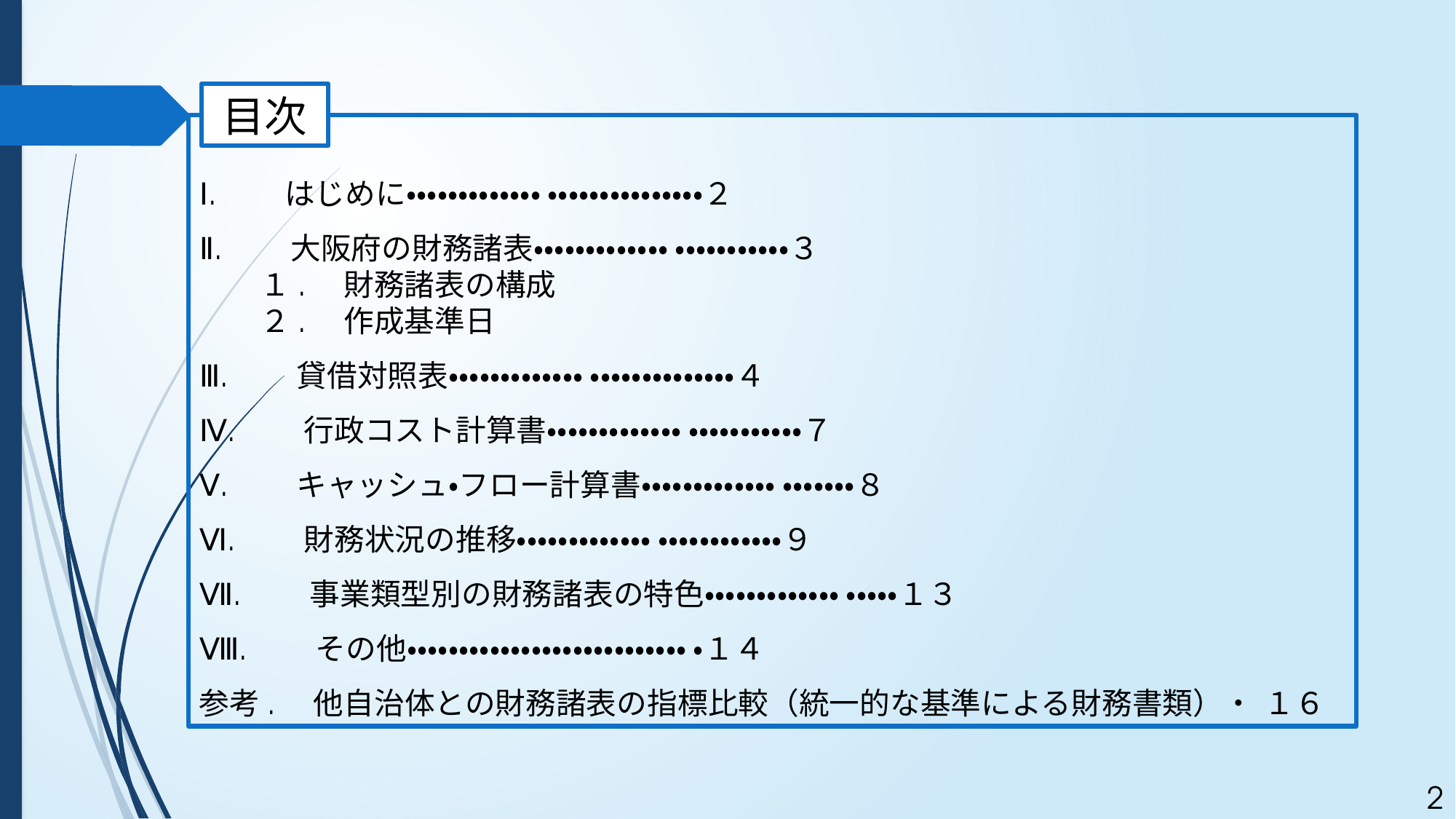

目次

Ⅰ.　　はじめに・・・・・・・・・・・・・ ・・・・・・・・・・・・・・・２
Ⅱ.　　大阪府の財務諸表・・・・・・・・・・・・・ ・・・・・・・・・・・３
　　１.　財務諸表の構成
　　２.　作成基準日
Ⅲ.　　貸借対照表・・・・・・・・・・・・・ ・・・・・・・・・・・・・・４
Ⅳ.　　行政コスト計算書・・・・・・・・・・・・・ ・・・・・・・・・・・７
Ⅴ.　　キャッシュ・フロー計算書・・・・・・・・・・・・・ ・・・・・・・８
Ⅵ.　　財務状況の推移・・・・・・・・・・・・・ ・・・・・・・・・・・・９
Ⅶ.　　事業類型別の財務諸表の特色・・・・・・・・・・・・・ ・・・・・１３
Ⅷ.　　その他・・・・・・・・・・・・・・・・・・・・・・・・・・・ ・１４
参考.　他自治体との財務諸表の指標比較（統一的な基準による財務書類）・　１６
2